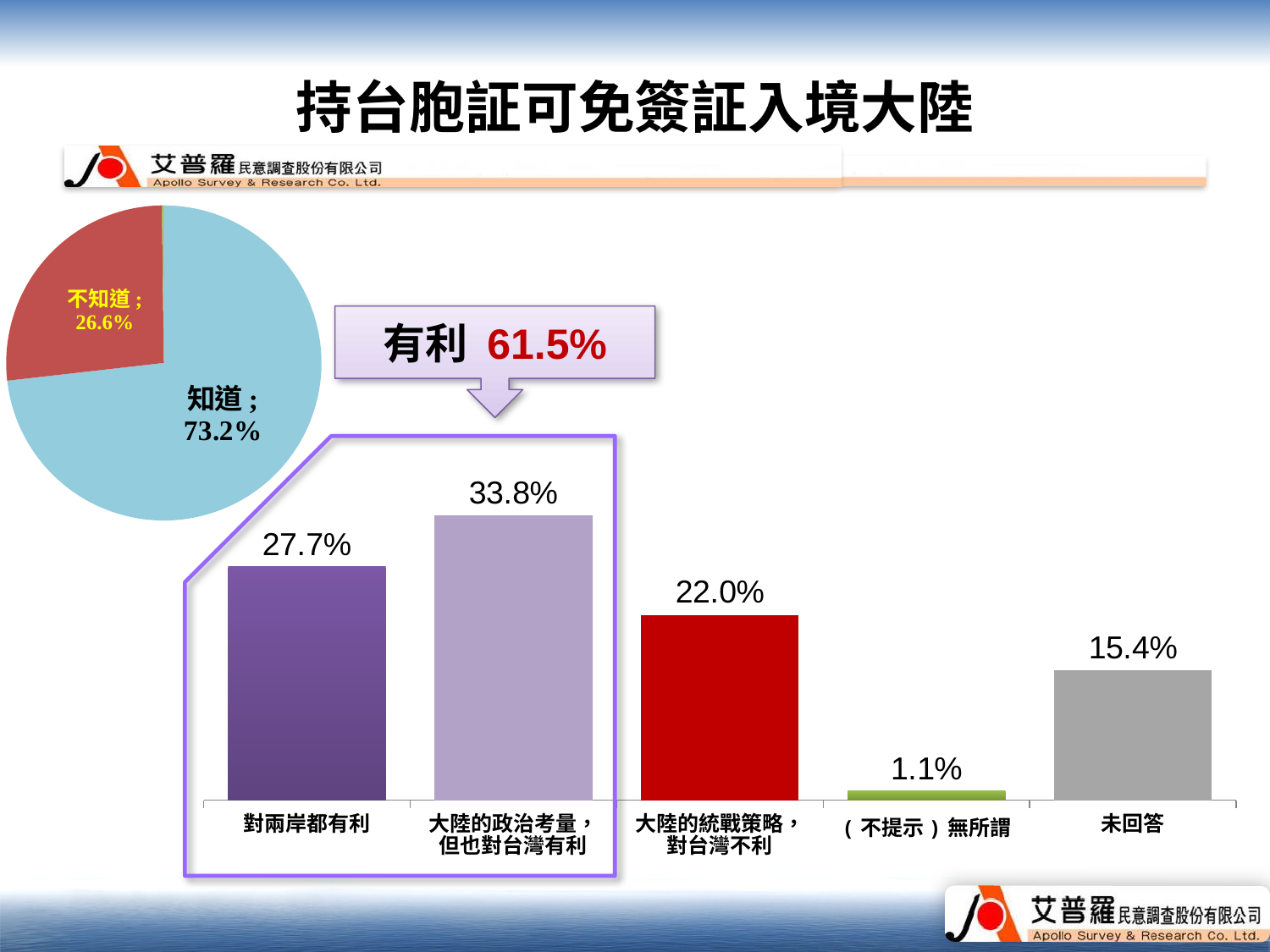

# 持台胞証可免簽証入境大陸

### Chart

| Category | 欄1 |
|---|---|
| 知道 | 0.7320000000000003 |
| 不知道 | 0.266 |
| 無意見/拒答 | 0.0020000000000000013 |
有利 61.5%

### Chart

| Category | 數列 1 |
|---|---|
| 對兩岸都有利 | 0.277 |
| 大陸的政治考量，
但也對台灣有利 | 0.33800000000000024 |
| 大陸的統戰策略，
對台灣不利 | 0.22 |
| (不提示)無所謂 | 0.010999999999999998 |
| 未回答 | 0.15400000000000008 |